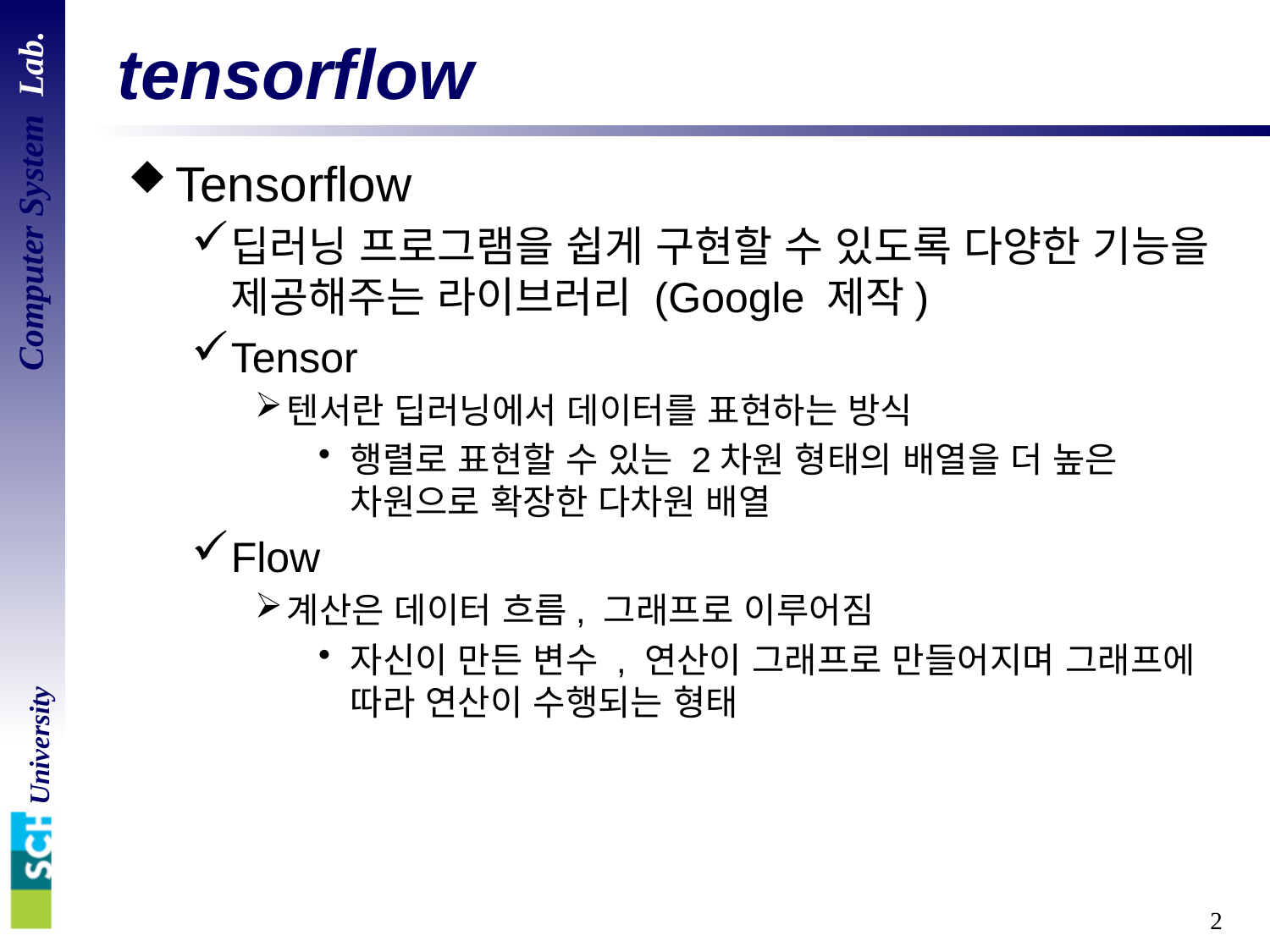

# tensorflow
Tensorflow
딥러닝 프로그램을 쉽게 구현할 수 있도록 다양한 기능을 제공해주는 라이브러리 (Google 제작)
Tensor
텐서란 딥러닝에서 데이터를 표현하는 방식
행렬로 표현할 수 있는 2차원 형태의 배열을 더 높은 차원으로 확장한 다차원 배열
Flow
계산은 데이터 흐름, 그래프로 이루어짐
자신이 만든 변수 , 연산이 그래프로 만들어지며 그래프에 따라 연산이 수행되는 형태